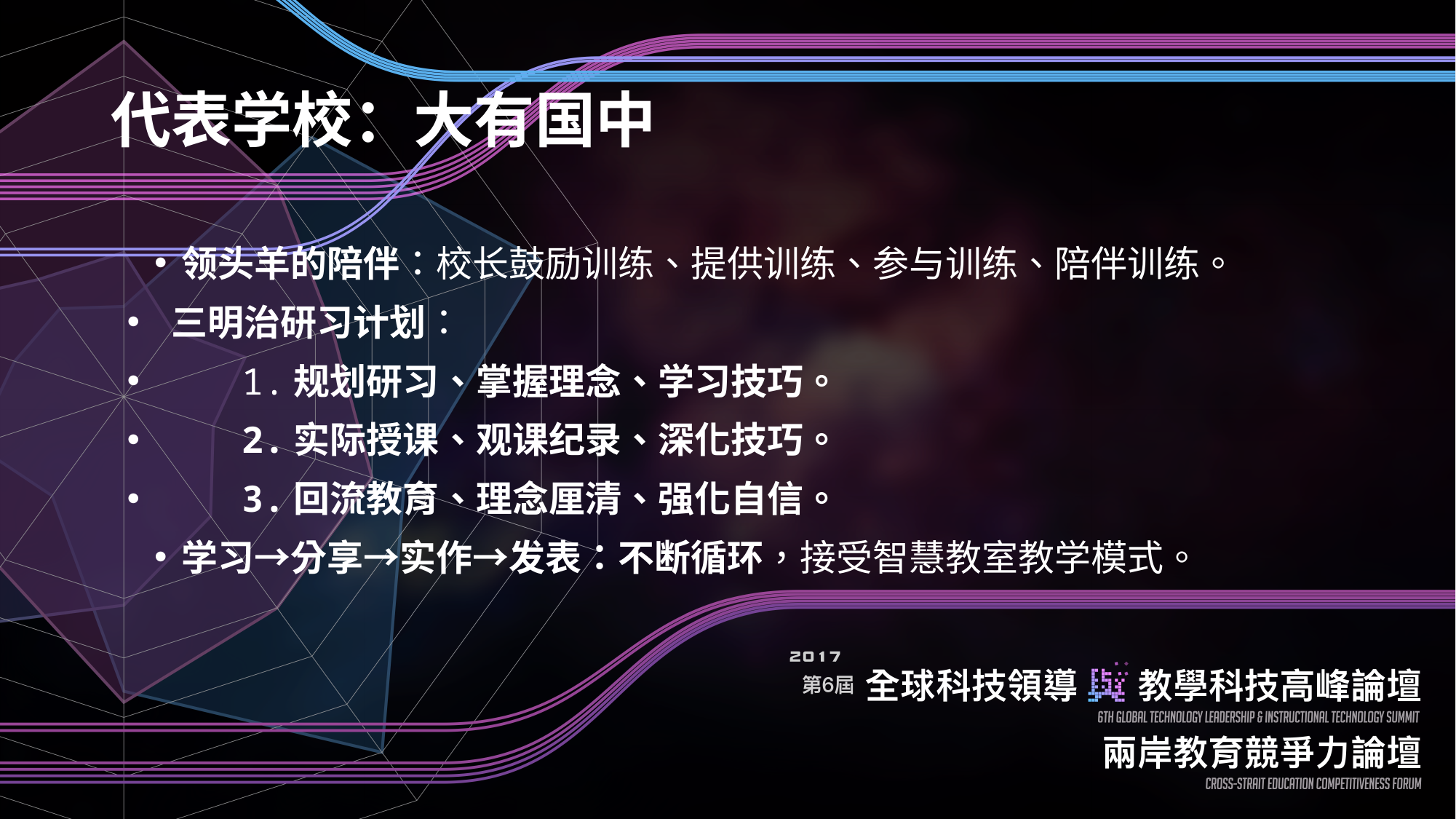

# 代表学校：大有国中
领头羊的陪伴：校长鼓励训练、提供训练、参与训练、陪伴训练。
 三明治研习计划：
    1.规划研习、掌握理念、学习技巧。
    2.实际授课、观课纪录、深化技巧。
    3.回流教育、理念厘清、强化自信。
学习→分享→实作→发表：不断循环，接受智慧教室教学模式。